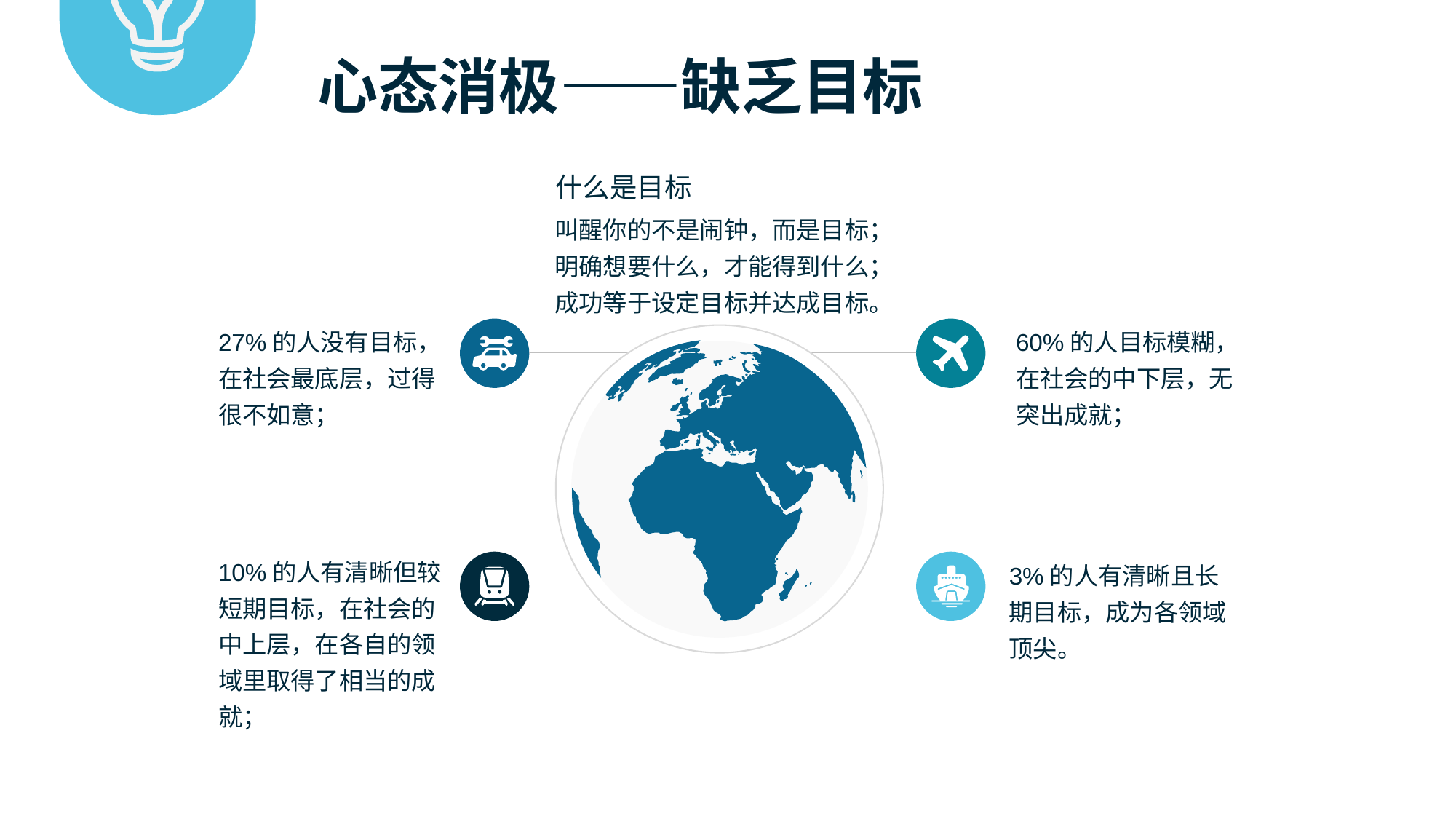

心态消极——缺乏目标
什么是目标
叫醒你的不是闹钟，而是目标；
明确想要什么，才能得到什么；
成功等于设定目标并达成目标。
27%的人没有目标，在社会最底层，过得很不如意；
60%的人目标模糊，在社会的中下层，无突出成就；

10%的人有清晰但较短期目标，在社会的中上层，在各自的领域里取得了相当的成就；
3%的人有清晰且长期目标，成为各领域顶尖。